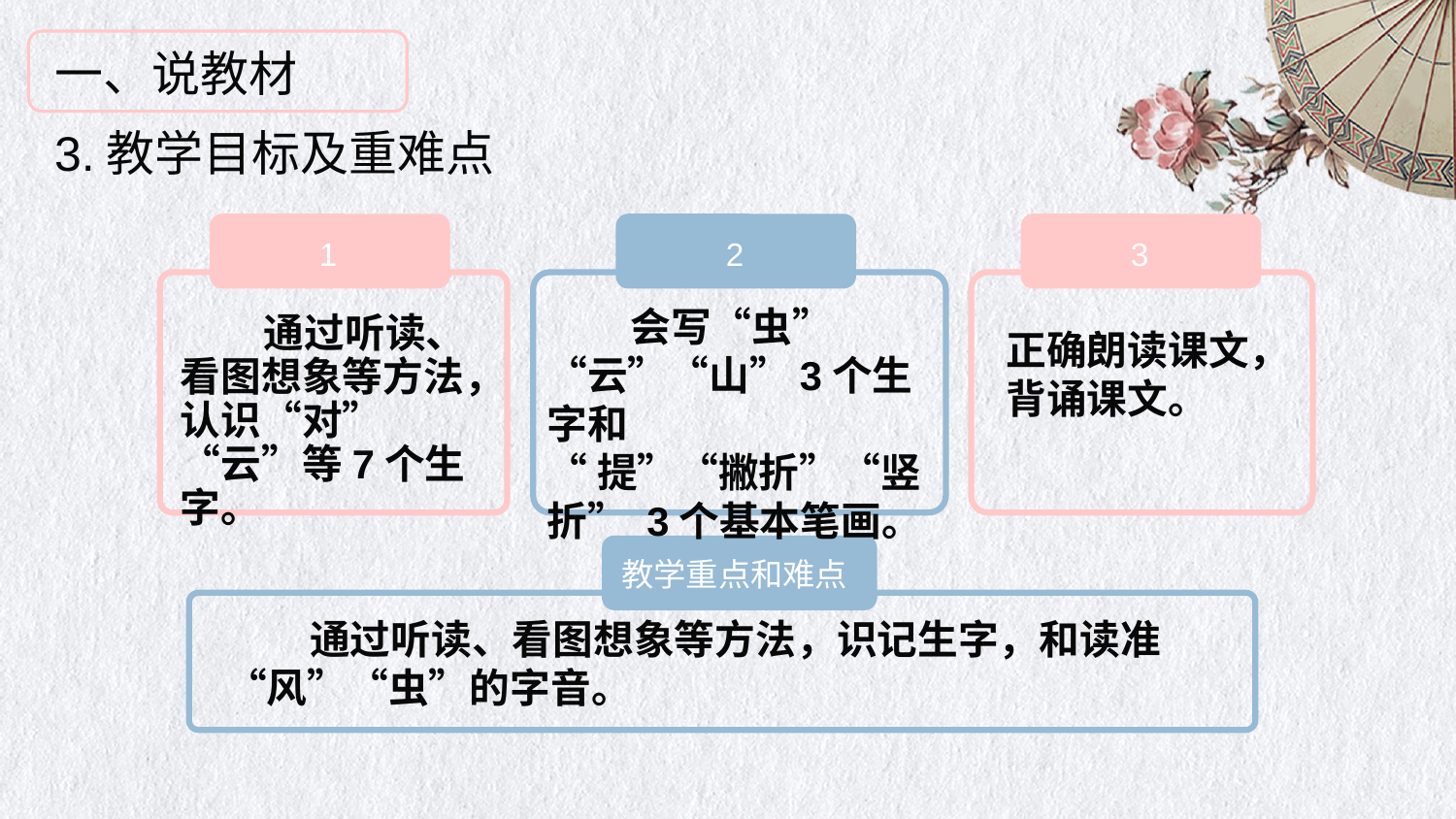

一、说教材
3.教学目标及重难点

1
2
3

        会写“虫”“云”“山”3个生字和
“提”“撇折”“竖折” 3个基本笔画。
        通过听读、看图想象等方法，认识“对”“云”等7个生字。
正确朗读课文，背诵课文。

教学重点和难点

        通过听读、看图想象等方法，识记生字，和读准“风”“虫”的字音。